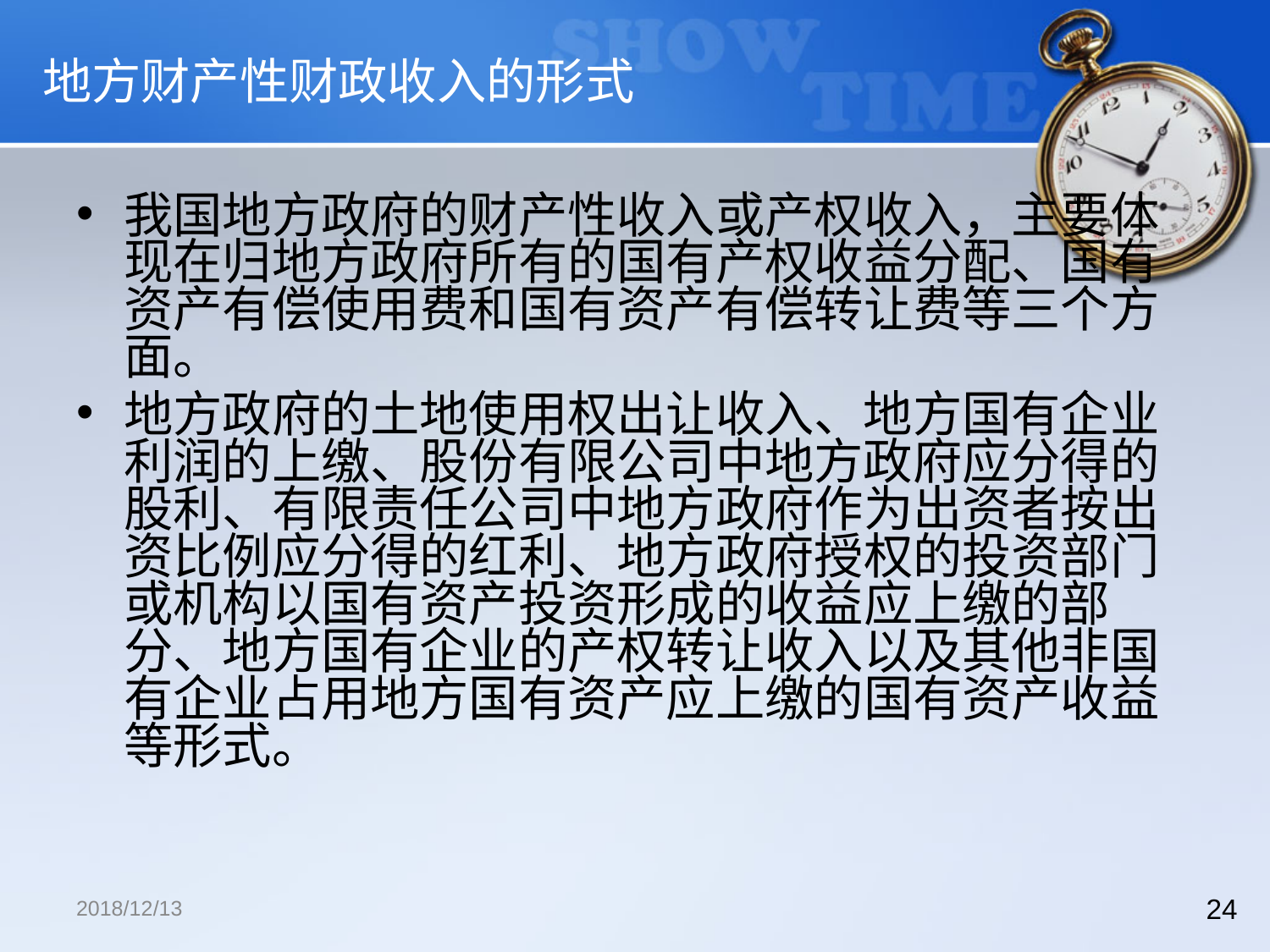

# 地方财产性财政收入的形式
我国地方政府的财产性收入或产权收入，主要体现在归地方政府所有的国有产权收益分配、国有资产有偿使用费和国有资产有偿转让费等三个方面。
地方政府的土地使用权出让收入、地方国有企业利润的上缴、股份有限公司中地方政府应分得的股利、有限责任公司中地方政府作为出资者按出资比例应分得的红利、地方政府授权的投资部门或机构以国有资产投资形成的收益应上缴的部分、地方国有企业的产权转让收入以及其他非国有企业占用地方国有资产应上缴的国有资产收益等形式。
2018/12/13
24